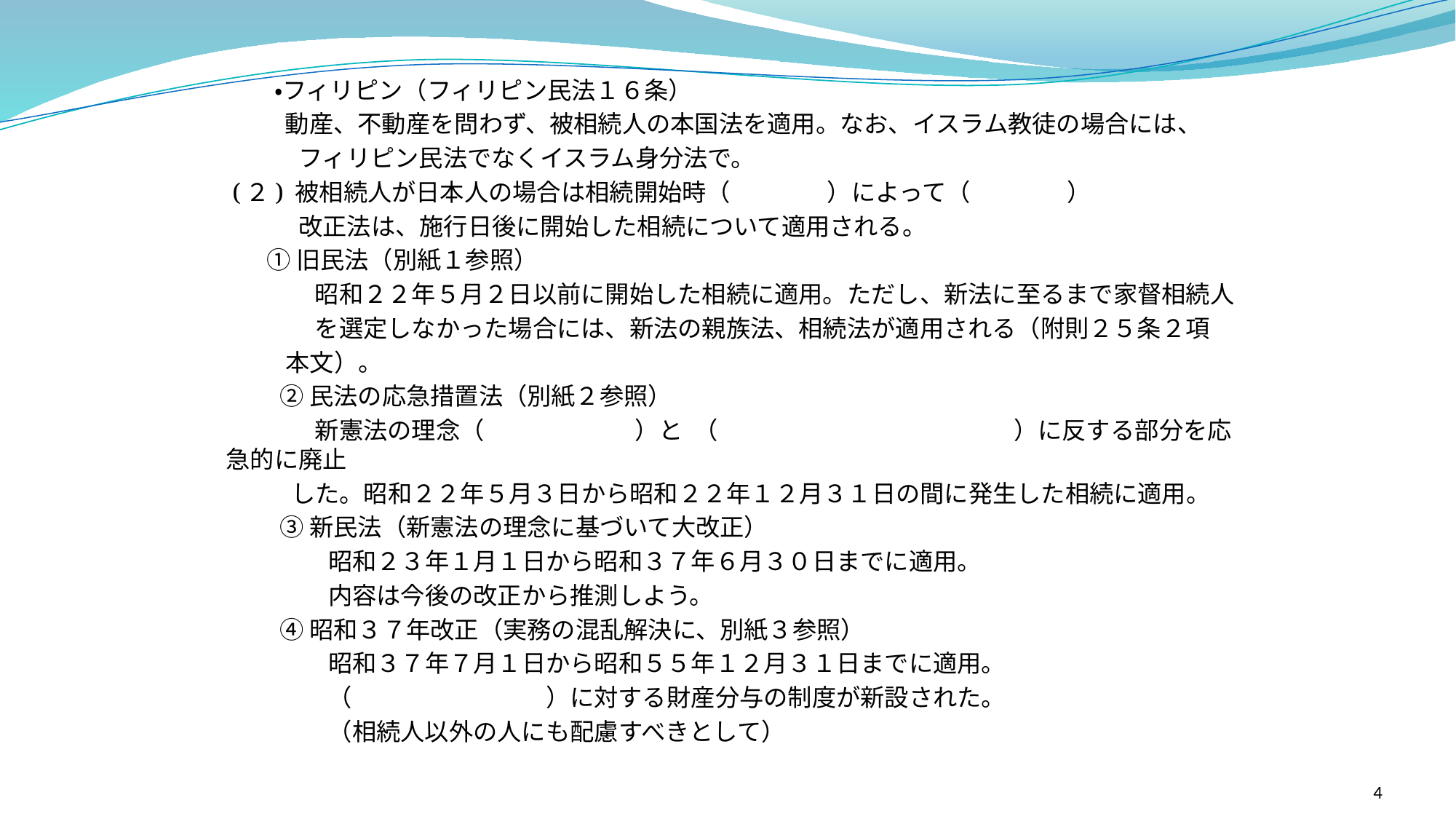

・フィリピン（フィリピン民法１６条）
　　  動産、不動産を問わず、被相続人の本国法を適用。なお、イスラム教徒の場合には、
　　　フィリピン民法でなくイスラム身分法で。
 (２) 被相続人が日本人の場合は相続開始時（　　　　）によって（　　　　）
　　　改正法は、施行日後に開始した相続について適用される。
　   ① 旧民法（別紙１参照）
　　　   昭和２２年５月２日以前に開始した相続に適用。ただし、新法に至るまで家督相続人
　　　   を選定しなかった場合には、新法の親族法、相続法が適用される（附則２５条２項
          本文）。
　　 ② 民法の応急措置法（別紙２参照）
　　　   新憲法の理念（　　　　　　 ）と  （　　　　　　　　 　　　　）に反する部分を応急的に廃止
           した。昭和２２年５月３日から昭和２２年１２月３１日の間に発生した相続に適用。
　　 ③ 新民法（新憲法の理念に基づいて大改正）
　　　 　昭和２３年１月１日から昭和３７年６月３０日までに適用。
　　　 　内容は今後の改正から推測しよう。
　　 ④ 昭和３７年改正（実務の混乱解決に、別紙３参照）
　　　　 昭和３７年７月１日から昭和５５年１２月３１日までに適用。
　　　 　（　　　　　　　　）に対する財産分与の制度が新設された。
　　　 　（相続人以外の人にも配慮すべきとして）
4